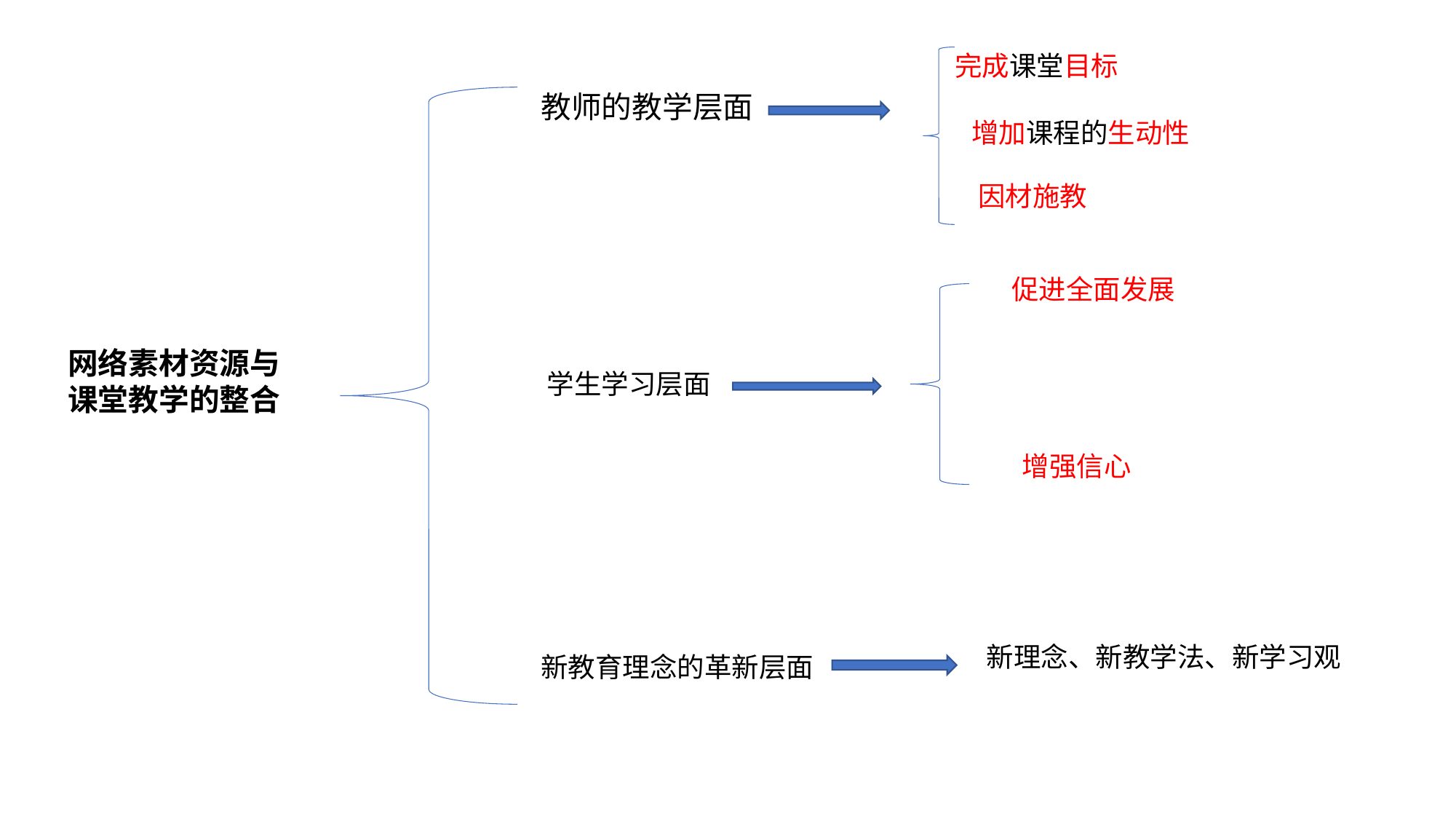

完成课堂目标

教师的教学层面

增加课程的生动性
因材施教
促进全面发展

网络素材资源与
课堂教学的整合
学生学习层面

增强信心
新理念、新教学法、新学习观
新教育理念的革新层面